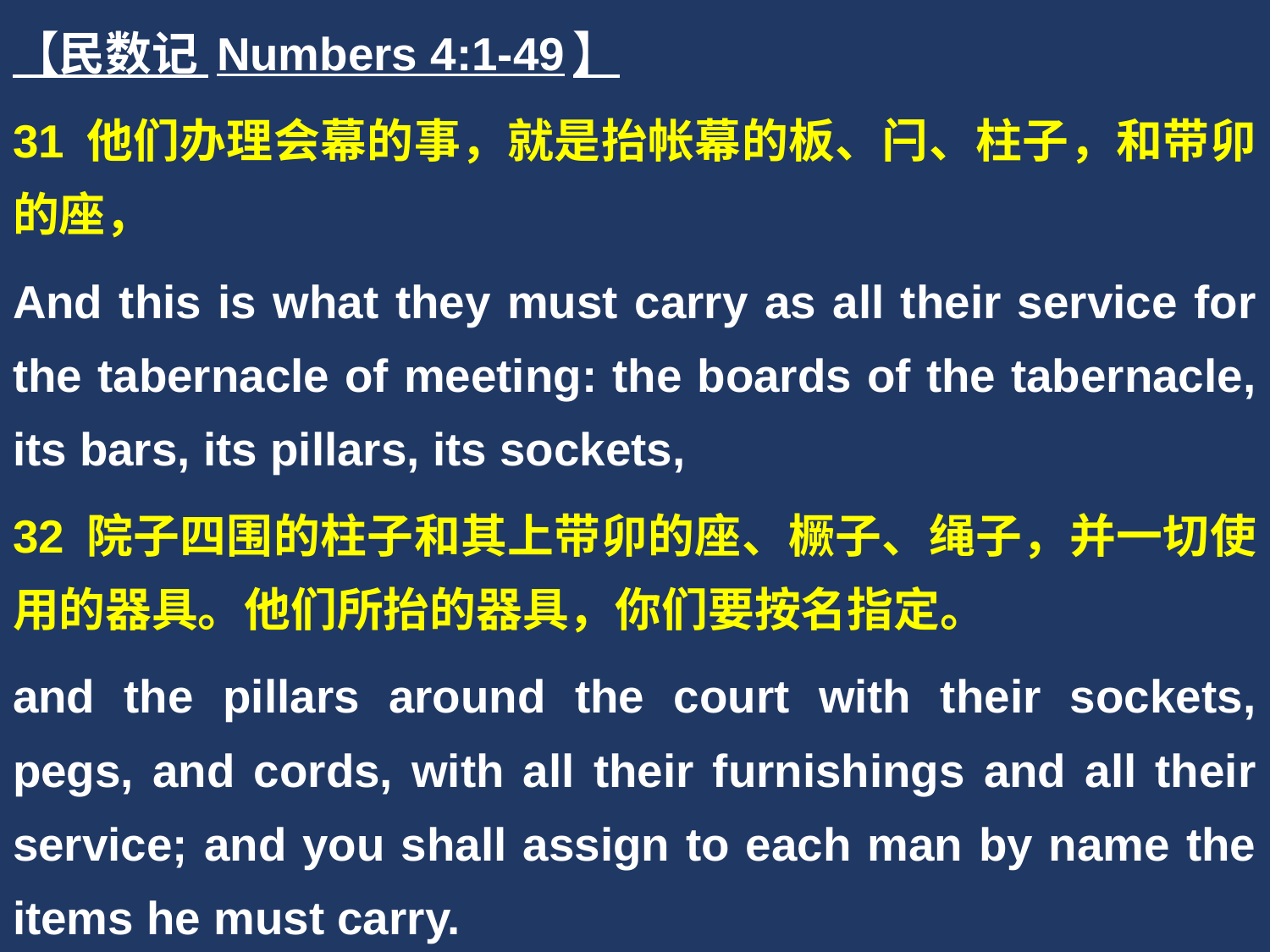

【民数记 Numbers 4:1-49】
31 他们办理会幕的事，就是抬帐幕的板、闩、柱子，和带卯的座，
And this is what they must carry as all their service for the tabernacle of meeting: the boards of the tabernacle, its bars, its pillars, its sockets,
32 院子四围的柱子和其上带卯的座、橛子、绳子，并一切使用的器具。他们所抬的器具，你们要按名指定。
and the pillars around the court with their sockets, pegs, and cords, with all their furnishings and all their service; and you shall assign to each man by name the items he must carry.